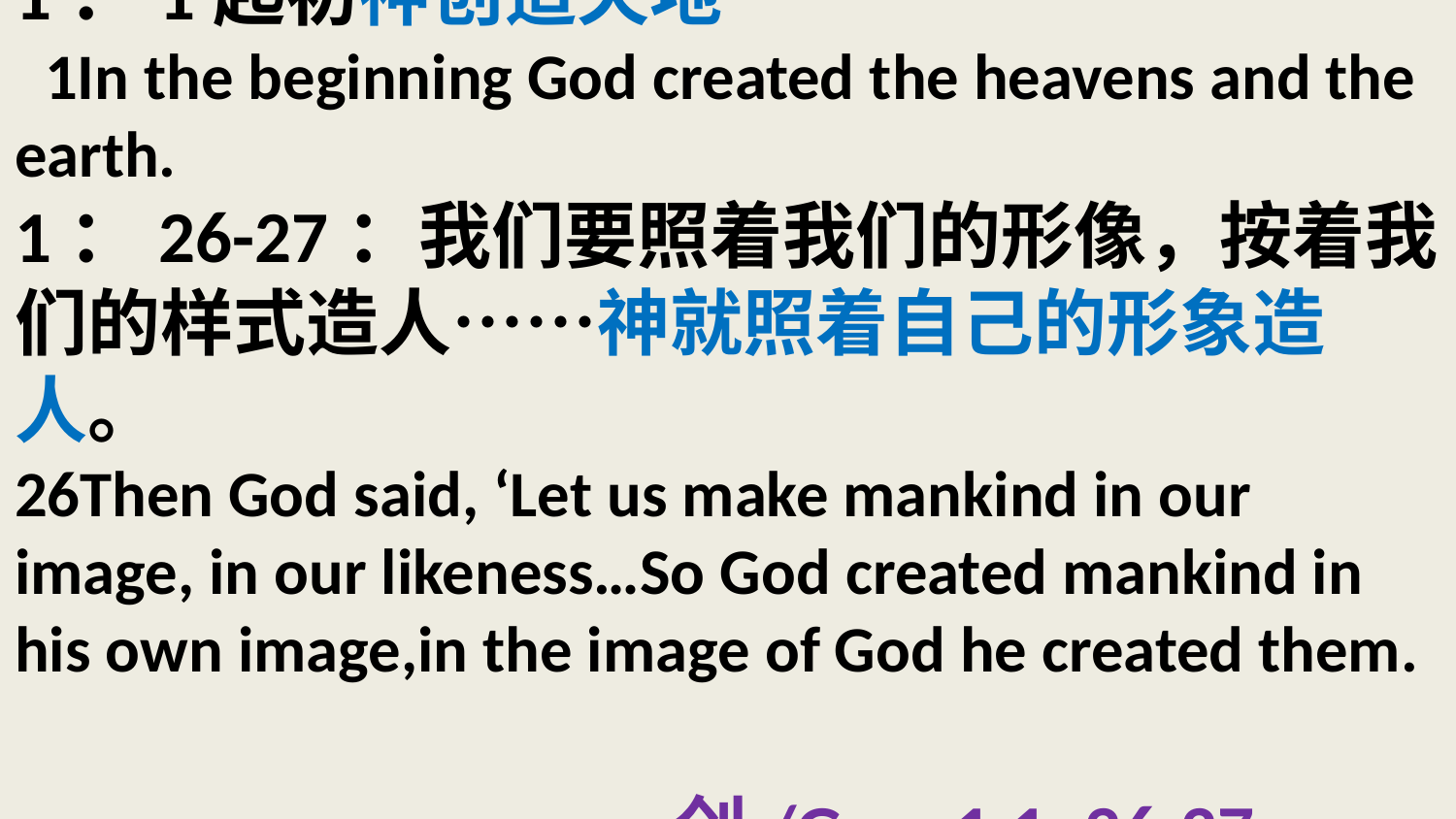

# 1：1起初神创造天地 1In the beginning God created the heavens and the earth. 1：26-27：我们要照着我们的形像，按着我们的样式造人……神就照着自己的形象造人。 26Then God said, ‘Let us make mankind in our image, in our likeness…So God created mankind in his own image,in the image of God he created them. 创/Gen. 1:1; 26-27